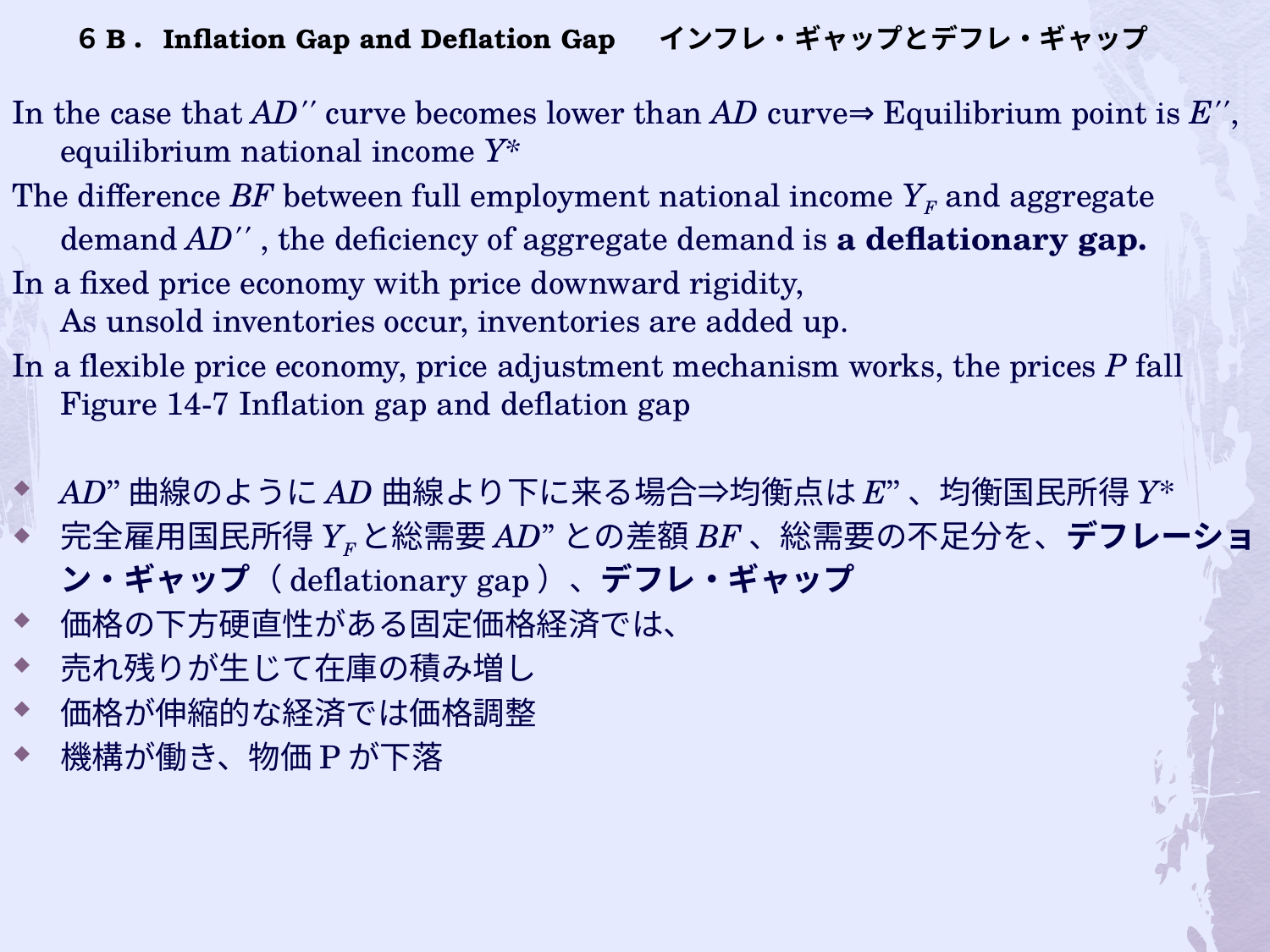

# ６B．Inflation Gap and Deflation Gap    インフレ・ギャップとデフレ・ギャップ
In the case that AD'' curve becomes lower than AD curve⇒ Equilibrium point is E'', equilibrium national income Y*
The difference BF between full employment national income YF and aggregate demand AD'' , the deficiency of aggregate demand is a deflationary gap.
In a fixed price economy with price downward rigidity,
As unsold inventories occur, inventories are added up.
In a flexible price economy, price adjustment mechanism works, the prices P fall
Figure 14-7 Inflation gap and deflation gap

AD’’曲線のようにAD曲線より下に来る場合⇒均衡点はE’’、均衡国民所得Y*
完全雇用国民所得YFと総需要AD’’との差額BF、総需要の不足分を、デフレーション・ギャップ（deflationary gap）、デフレ・ギャップ
価格の下方硬直性がある固定価格経済では、
売れ残りが生じて在庫の積み増し
価格が伸縮的な経済では価格調整
機構が働き、物価Pが下落